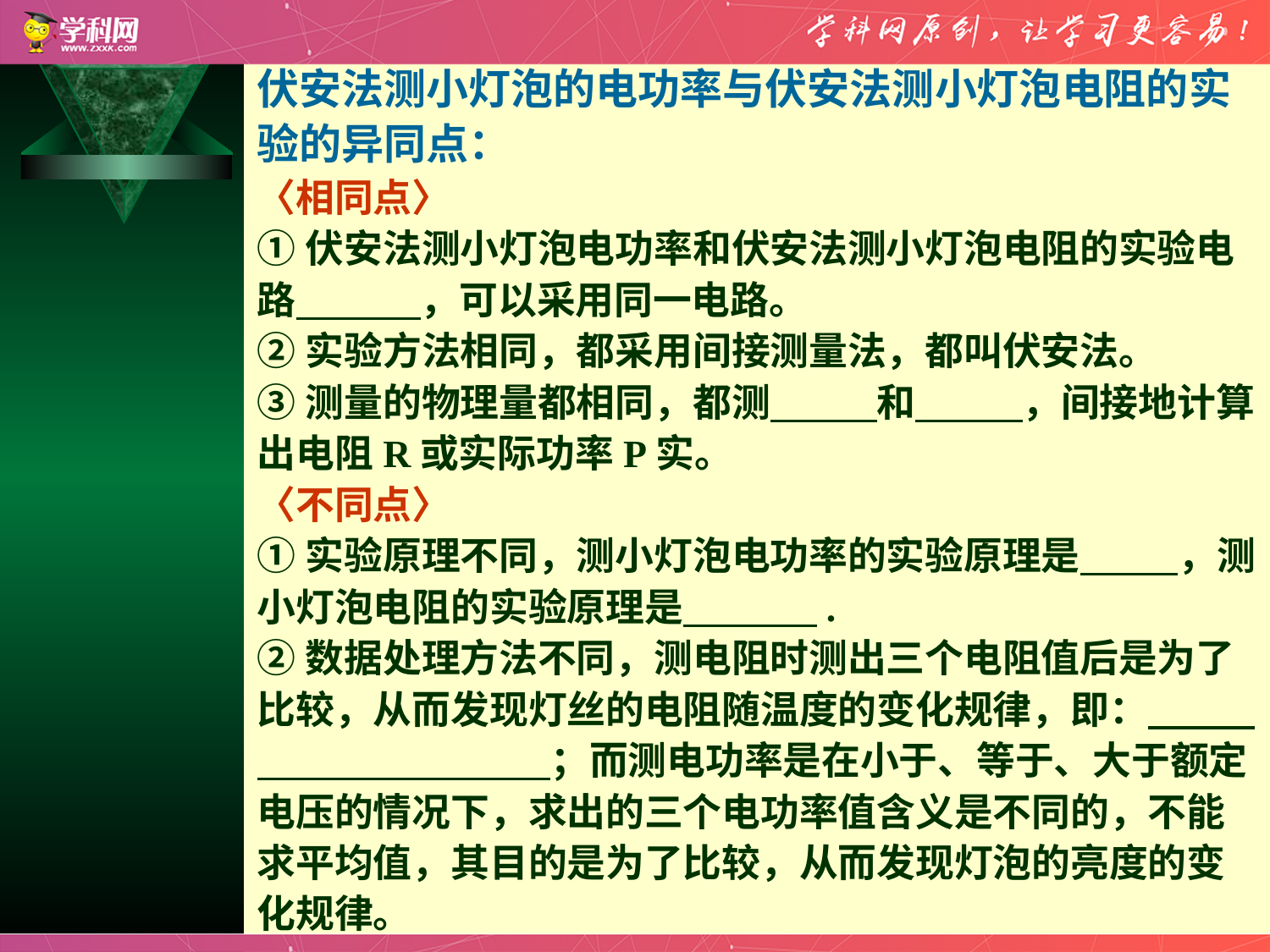

伏安法测小灯泡的电功率与伏安法测小灯泡电阻的实验的异同点：
〈相同点〉
①伏安法测小灯泡电功率和伏安法测小灯泡电阻的实验电路              ，可以采用同一电路。
②实验方法相同，都采用间接测量法，都叫伏安法。
③测量的物理量都相同，都测            和            ，间接地计算出电阻R或实际功率P实。
〈不同点〉
①实验原理不同，测小灯泡电功率的实验原理是           ，测小灯泡电阻的实验原理是               .
②数据处理方法不同，测电阻时测出三个电阻值后是为了比较，从而发现灯丝的电阻随温度的变化规律，即：                                              ；而测电功率是在小于、等于、大于额定电压的情况下，求出的三个电功率值含义是不同的，不能求平均值，其目的是为了比较，从而发现灯泡的亮度的变化规律。